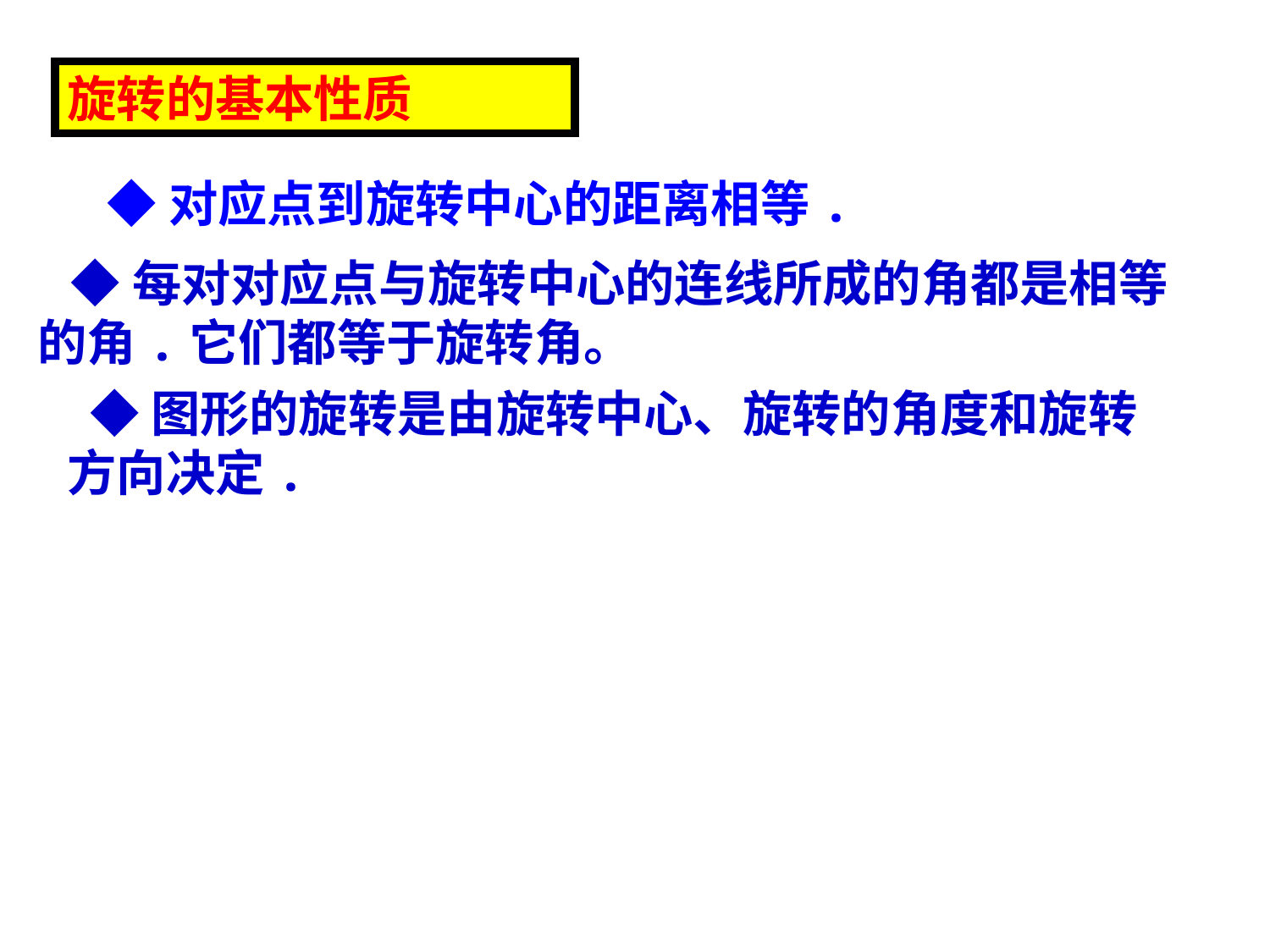

旋转的基本性质
◆对应点到旋转中心的距离相等.
   ◆每对对应点与旋转中心的连线所成的角都是相等的角.它们都等于旋转角。
  ◆图形的旋转是由旋转中心、旋转的角度和旋转方向决定.